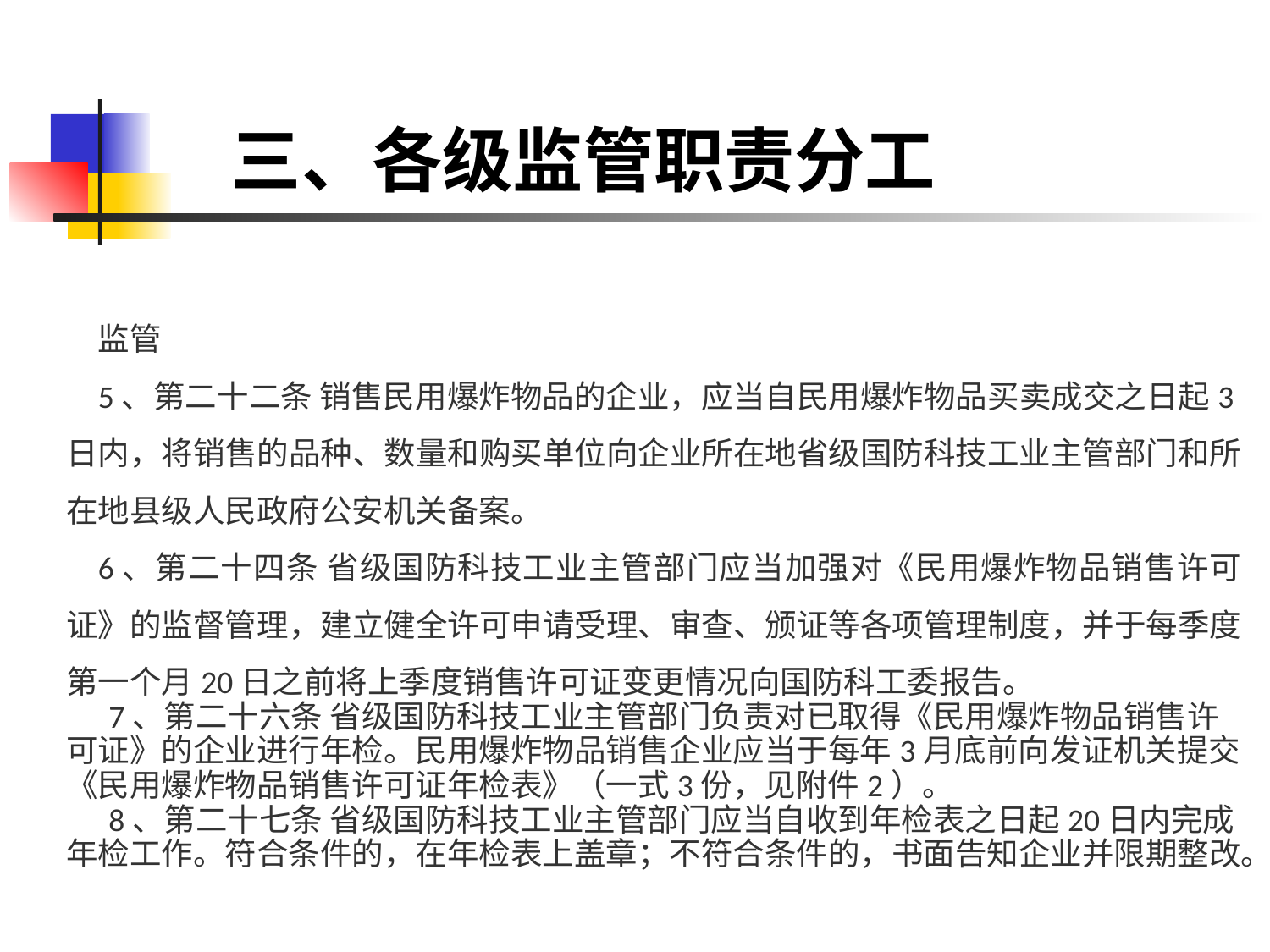

# 三、各级监管职责分工

监管
5、第二十二条 销售民用爆炸物品的企业，应当自民用爆炸物品买卖成交之日起3日内，将销售的品种、数量和购买单位向企业所在地省级国防科技工业主管部门和所在地县级人民政府公安机关备案。
6、第二十四条 省级国防科技工业主管部门应当加强对《民用爆炸物品销售许可证》的监督管理，建立健全许可申请受理、审查、颁证等各项管理制度，并于每季度第一个月20日之前将上季度销售许可证变更情况向国防科工委报告。
7、第二十六条 省级国防科技工业主管部门负责对已取得《民用爆炸物品销售许可证》的企业进行年检。民用爆炸物品销售企业应当于每年3月底前向发证机关提交《民用爆炸物品销售许可证年检表》（一式3份，见附件2）。
8、第二十七条 省级国防科技工业主管部门应当自收到年检表之日起20日内完成年检工作。符合条件的，在年检表上盖章；不符合条件的，书面告知企业并限期整改。